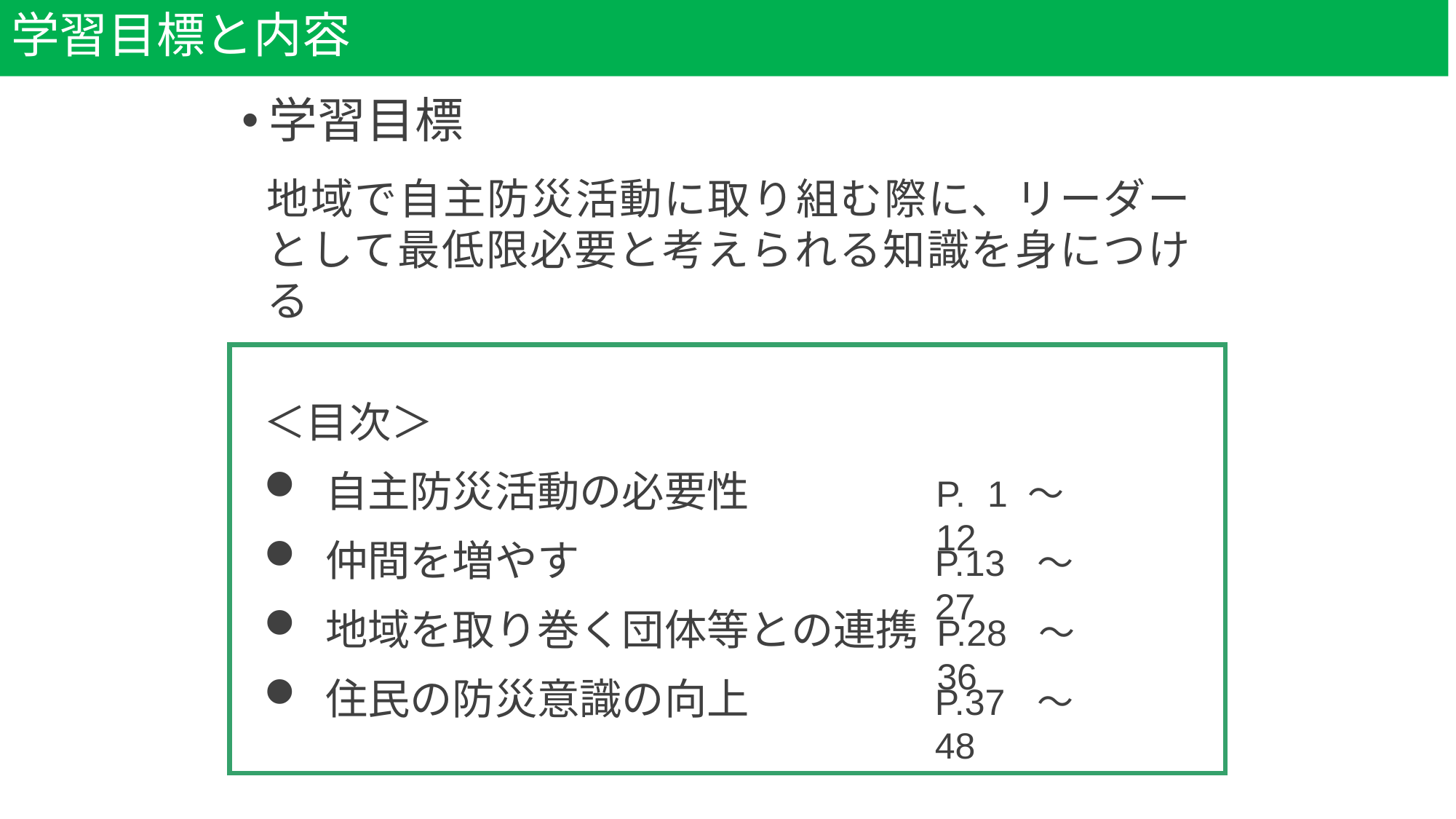

# 学習目標と内容
学習目標

地域で自主防災活動に取り組む際に、リーダーとして最低限必要と考えられる知識を身につける
＜目次＞
自主防災活動の必要性
仲間を増やす
地域を取り巻く団体等との連携
住民の防災意識の向上
P. 1～12
P.13～27
P.28～36
P.37～48